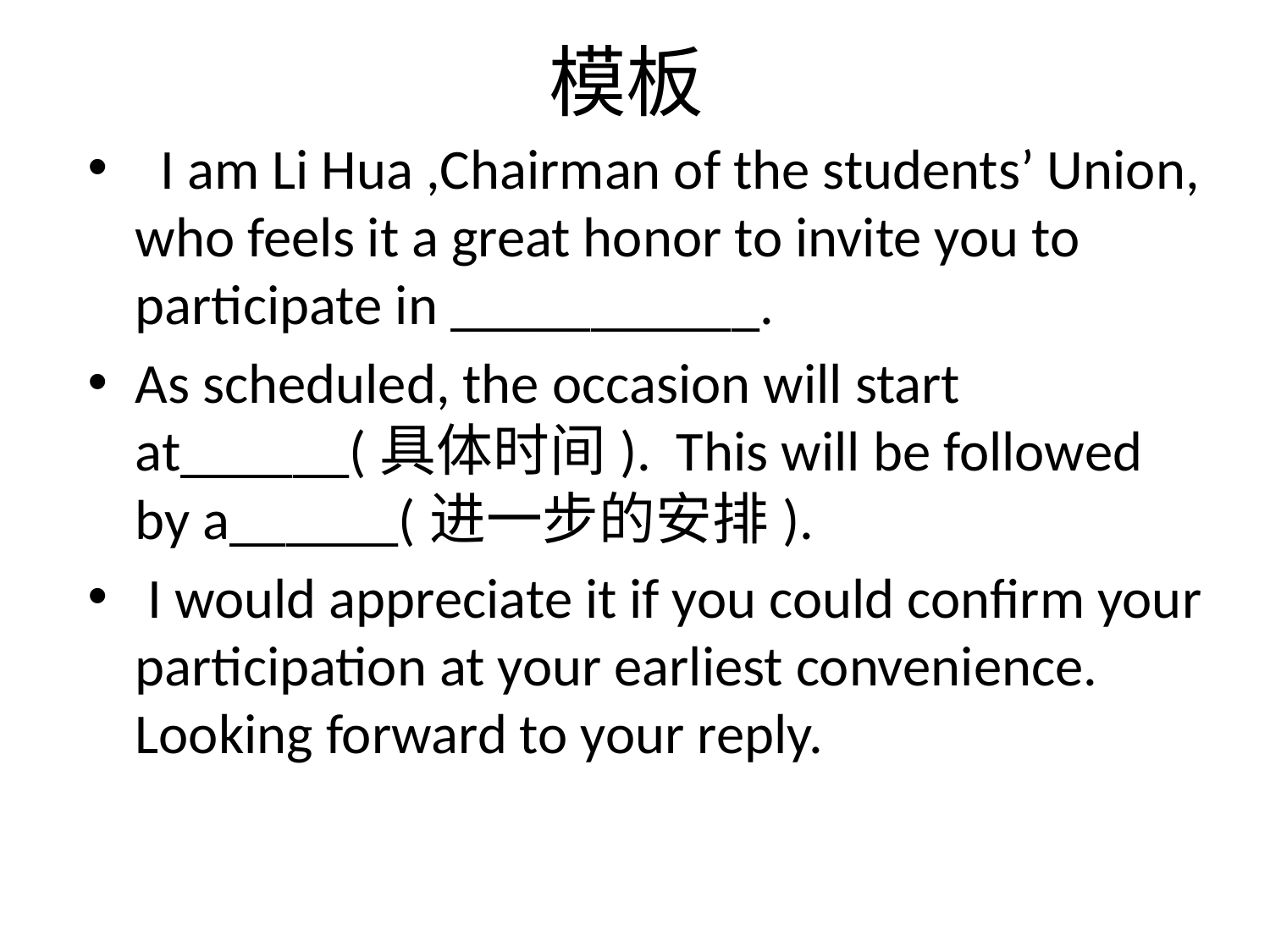

# 模板
  I am Li Hua ,Chairman of the students’ Union, who feels it a great honor to invite you to participate in ___________.
As scheduled, the occasion will start at______(具体时间).  This will be followed by a______(进一步的安排).
 I would appreciate it if you could confirm your participation at your earliest convenience. Looking forward to your reply.